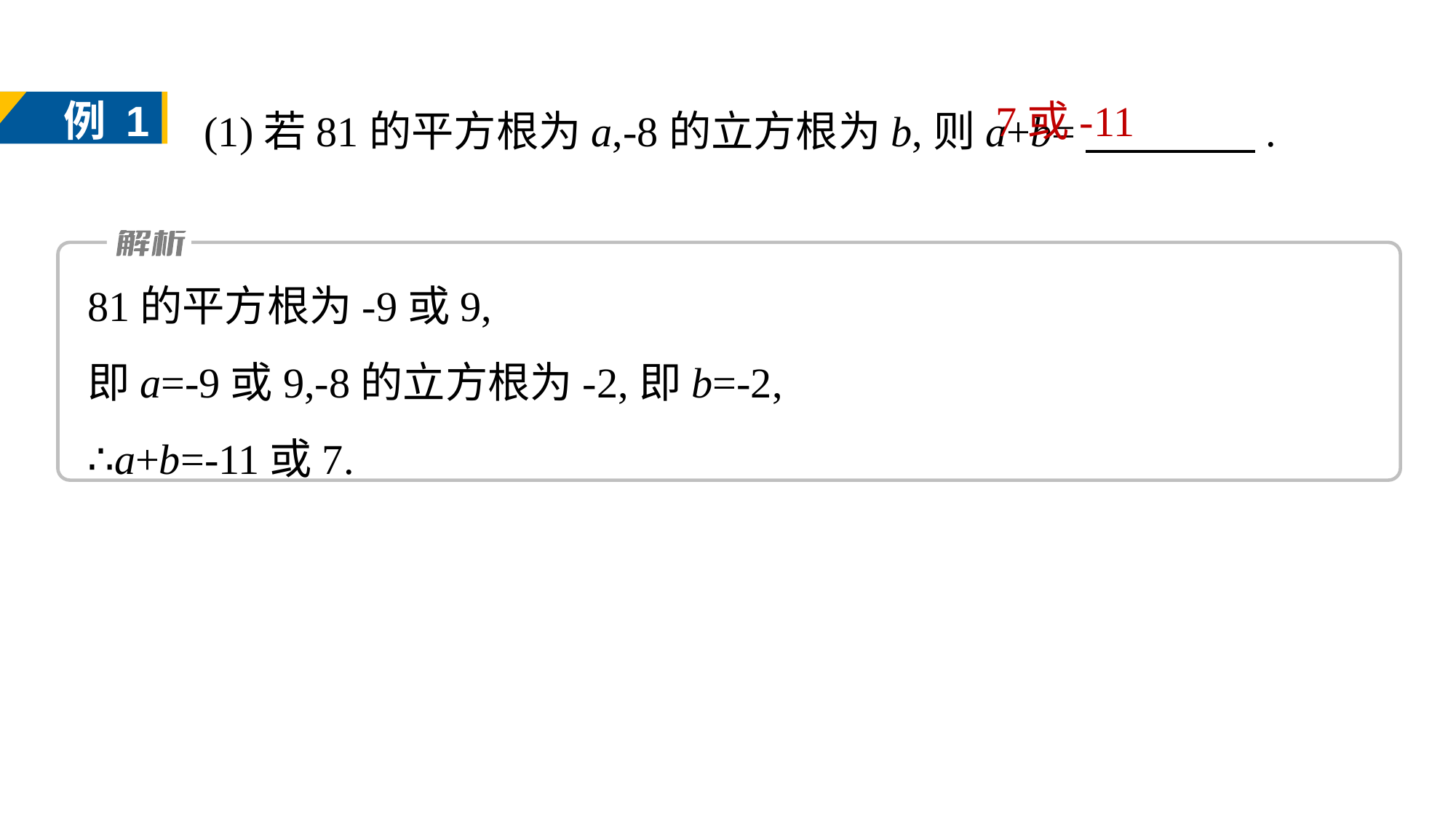

(1)若81的平方根为a,-8的立方根为b,则a+b=　　　　.
7或-11
例 1

81的平方根为-9或9,
即a=-9或9,-8的立方根为-2,即b=-2,
∴a+b=-11或7.